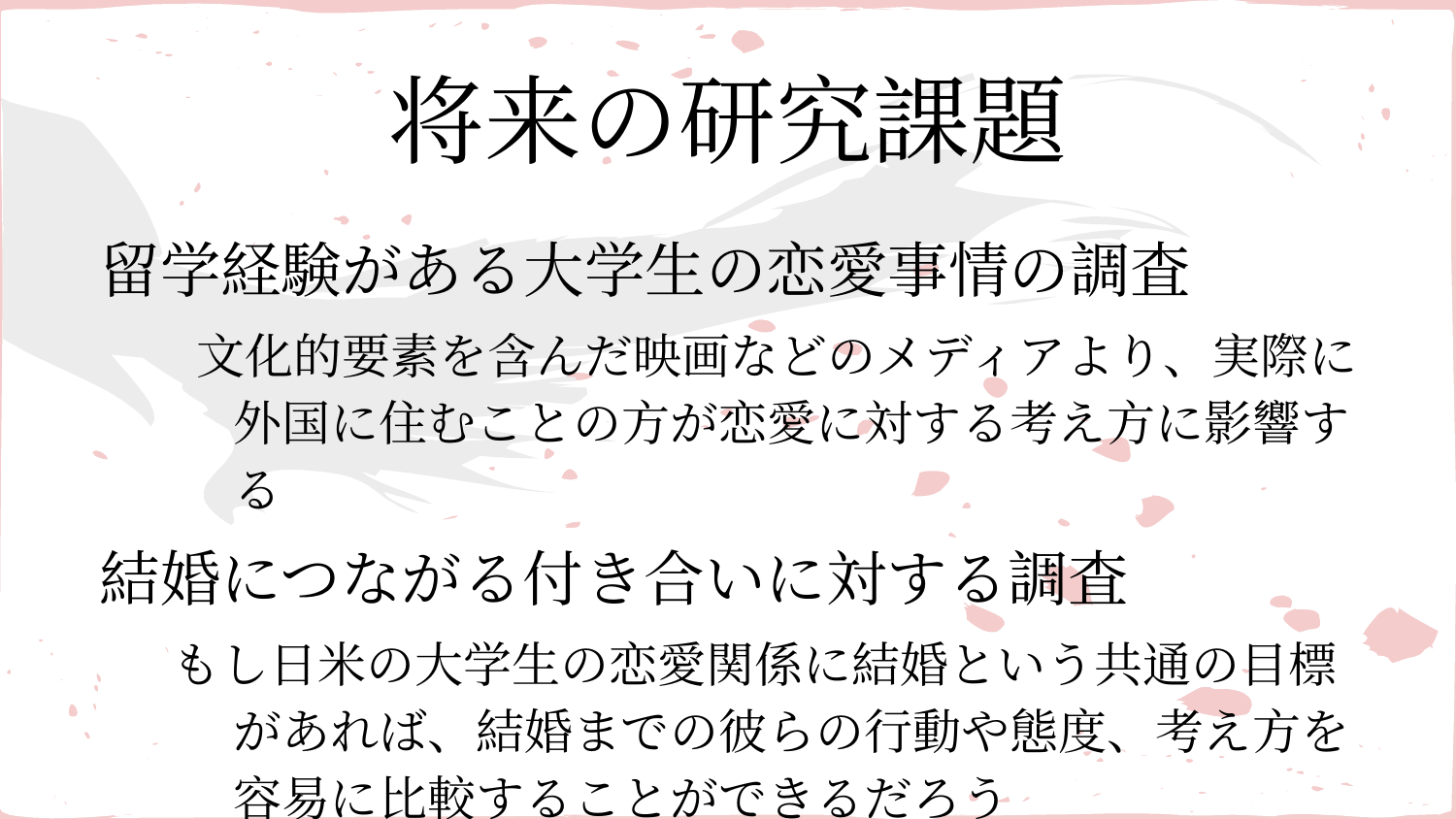

# 将来の研究課題
留学経験がある大学生の恋愛事情の調査
文化的要素を含んだ映画などのメディアより、実際に外国に住むことの方が恋愛に対する考え方に影響する
結婚につながる付き合いに対する調査
もし日米の大学生の恋愛関係に結婚という共通の目標があれば、結婚までの彼らの行動や態度、考え方を容易に比較することができるだろう